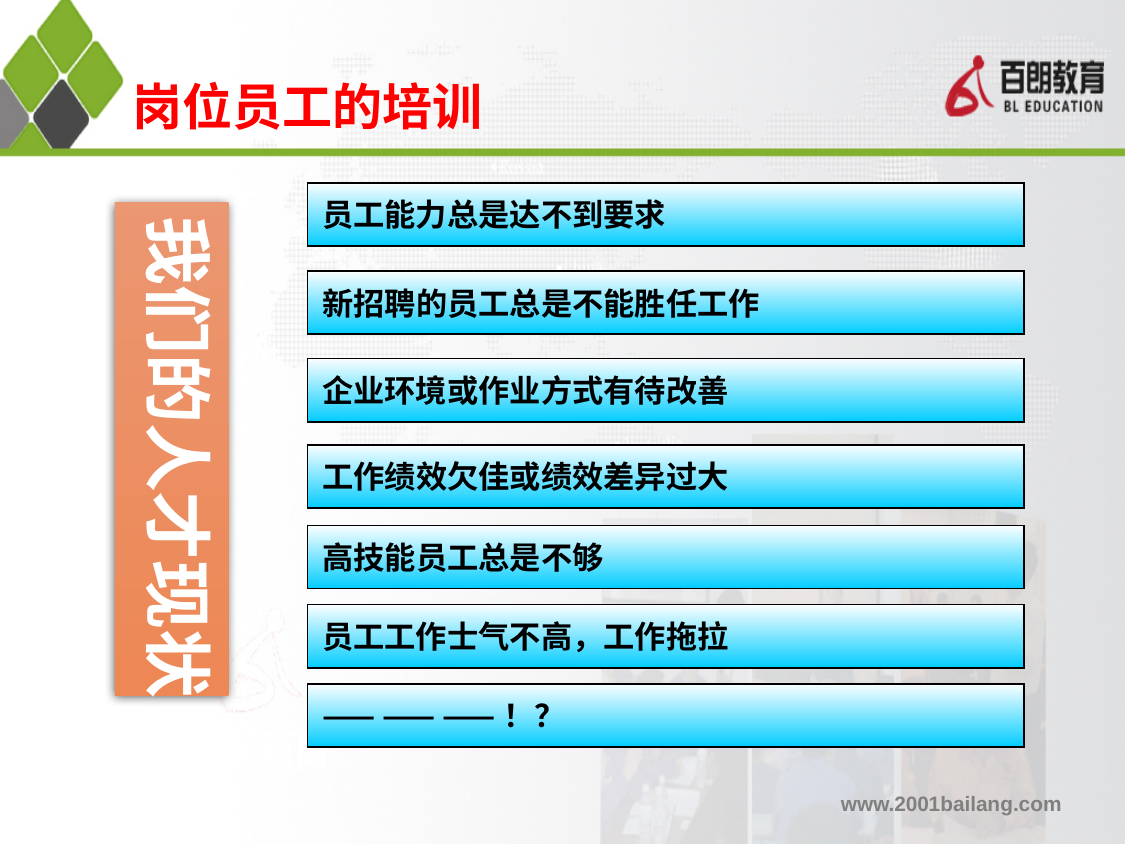

岗位员工的培训
员工能力总是达不到要求
我们的人才现状
新招聘的员工总是不能胜任工作
企业环境或作业方式有待改善
工作绩效欠佳或绩效差异过大
高技能员工总是不够
员工工作士气不高，工作拖拉
—— —— ——！？